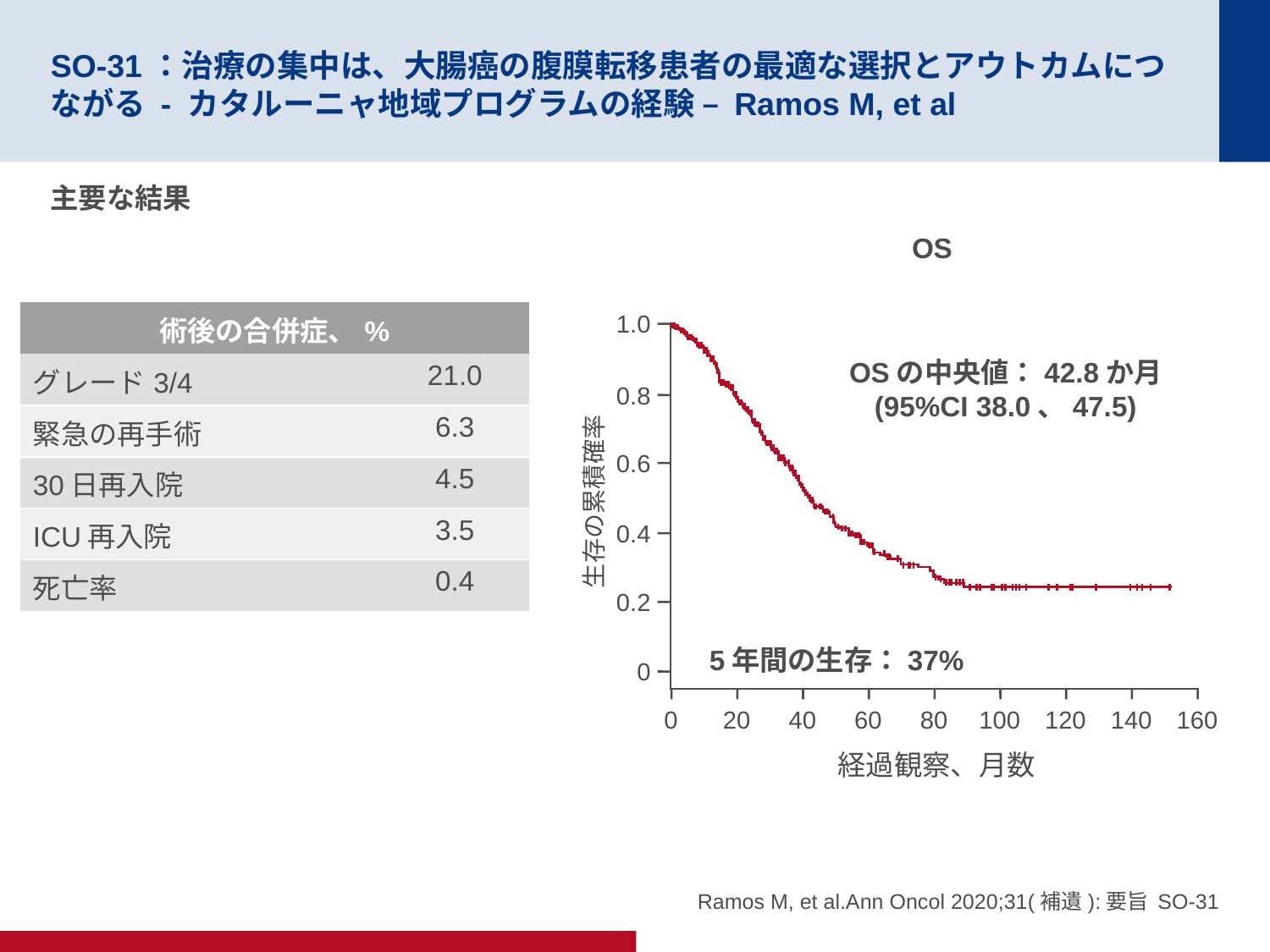

# SO-31：治療の集中は、大腸癌の腹膜転移患者の最適な選択とアウトカムにつながる - カタルーニャ地域プログラムの経験 – Ramos M, et al
主要な結果
OS
| 術後の合併症、% |  |
| --- | --- |
| グレード3/4 | 21.0 |
| 緊急の再手術 | 6.3 |
| 30日再入院 | 4.5 |
| ICU再入院 | 3.5 |
| 死亡率 | 0.4 |
1.0

0.8

0.6

生存の累積確率
0.4

0.2

0

OSの中央値：42.8か月
(95%CI 38.0、47.5)

0
20
40
60
80
100
120
140
160
経過観察、月数
5年間の生存：37%
Ramos M, et al.Ann Oncol 2020;31(補遺):要旨 SO-31